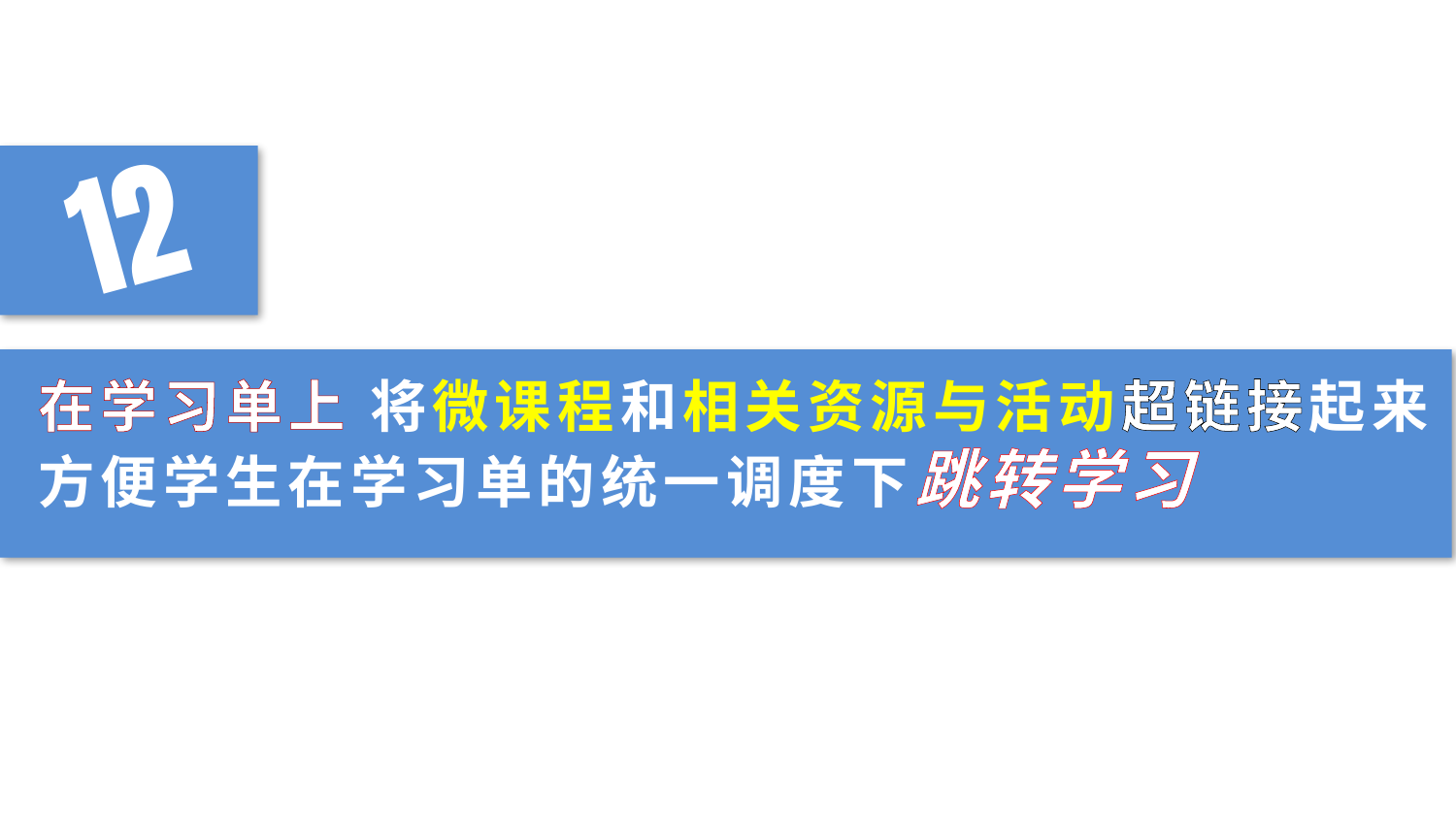

12

在学习单上 将微课程和相关资源与活动超链接起来
方便学生在学习单的统一调度下跳转学习